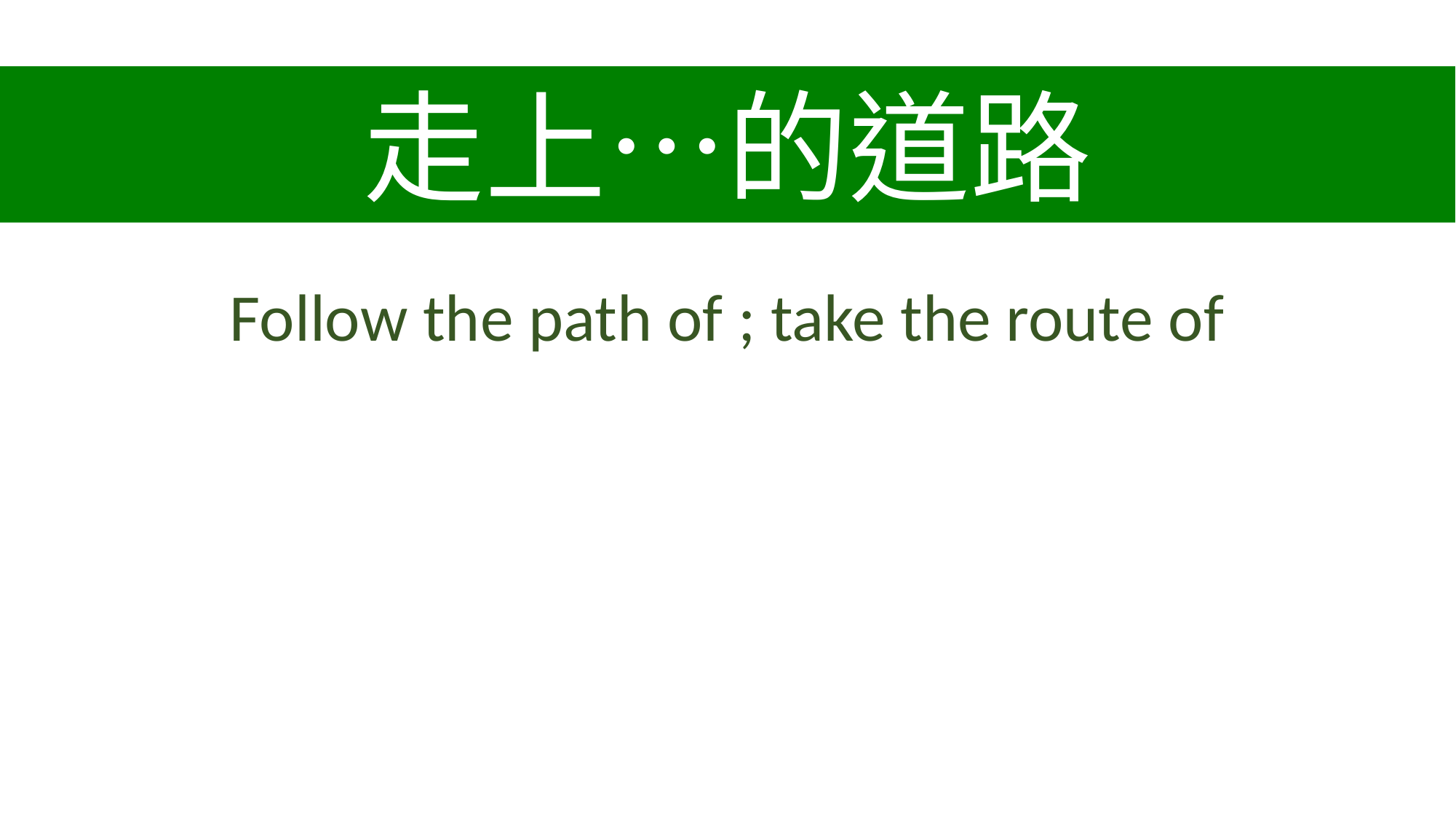

走上…的道路
Follow the path of ; take the route of